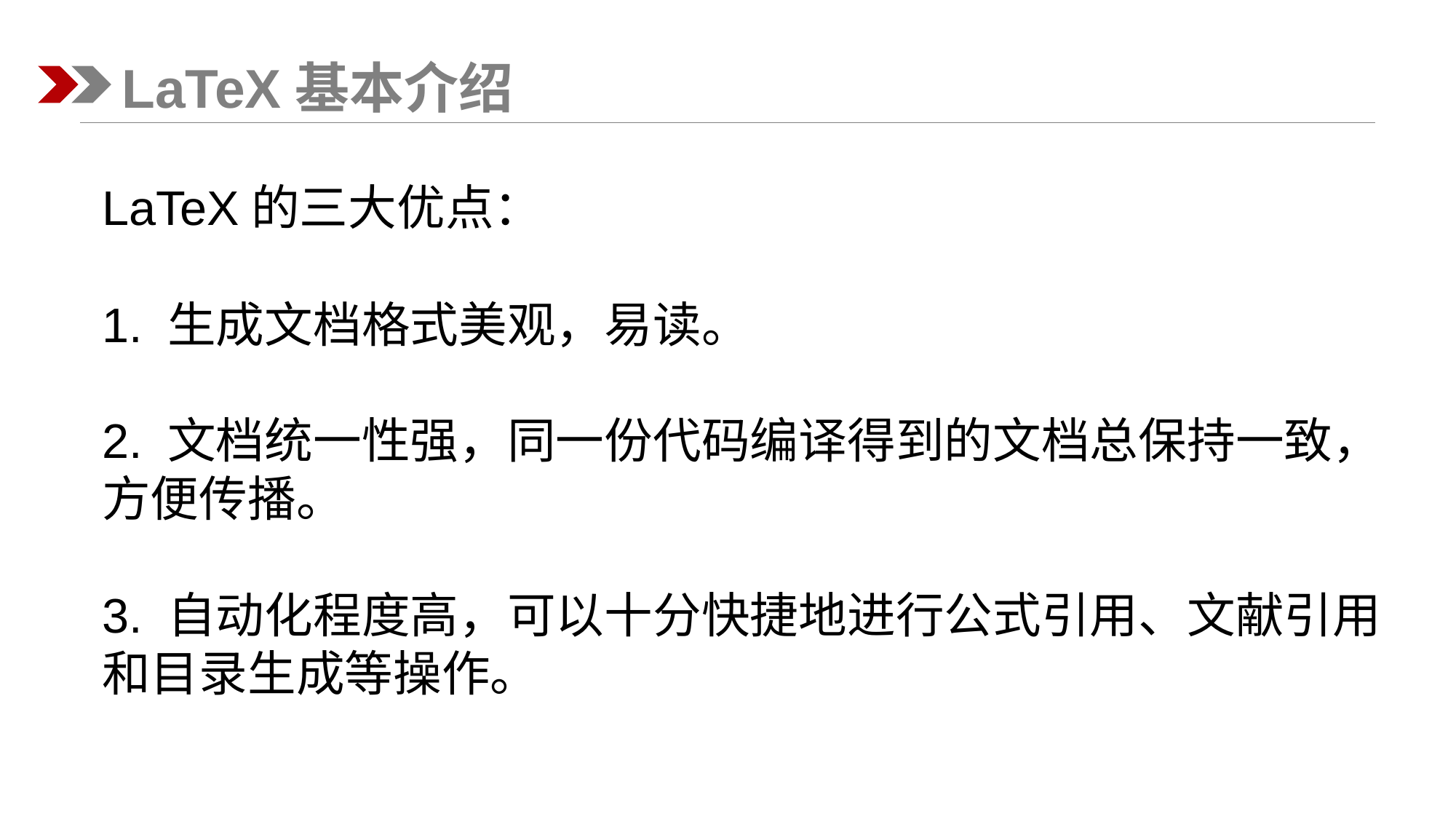

LaTeX基本介绍
LaTeX的三大优点：

1. 生成文档格式美观，易读。

2. 文档统一性强，同一份代码编译得到的文档总保持一致，方便传播。

3. 自动化程度高，可以十分快捷地进行公式引用、文献引用和目录生成等操作。